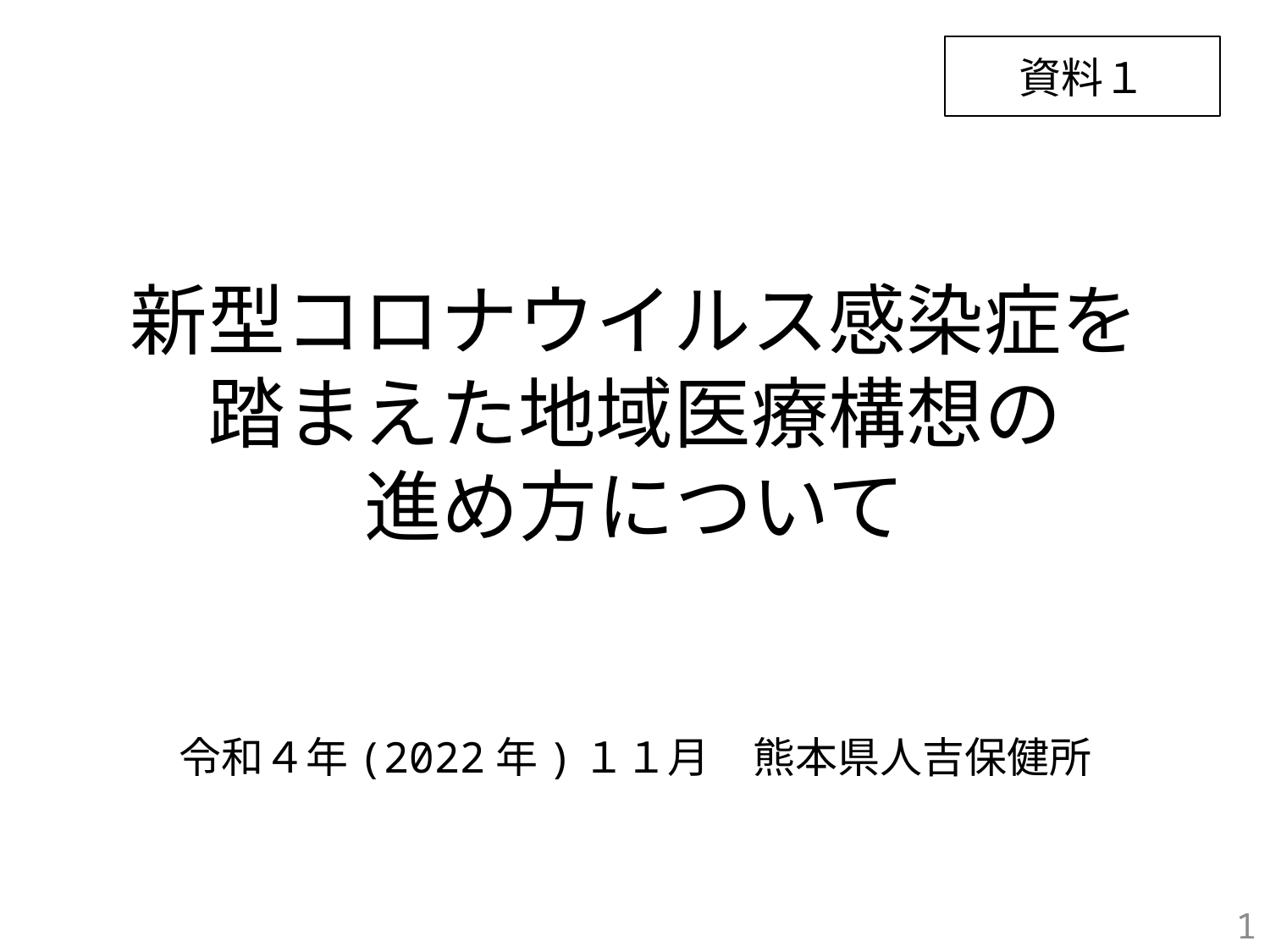

資料１
# 新型コロナウイルス感染症を 踏まえた地域医療構想の 進め方について
令和４年(2022年)１１月　熊本県人吉保健所
1